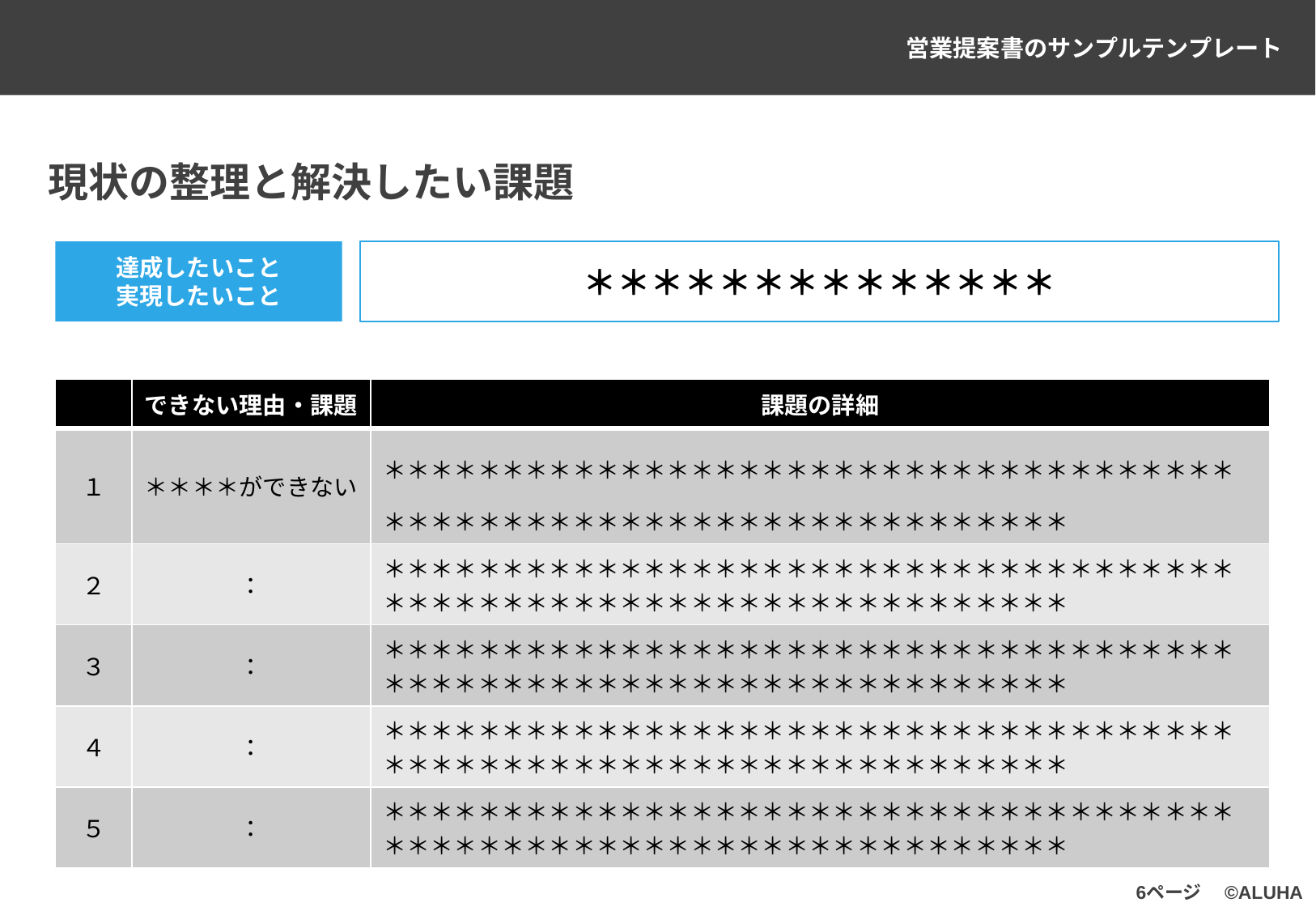

# 現状の整理と解決したい課題
達成したいこと
実現したいこと
＊＊＊＊＊＊＊＊＊＊＊＊＊＊
|  | できない理由・課題 | 課題の詳細 |
| --- | --- | --- |
| １ | ＊＊＊＊ができない | ＊＊＊＊＊＊＊＊＊＊＊＊＊＊＊＊＊＊＊＊＊＊＊＊＊＊＊＊＊＊＊＊＊＊＊＊＊＊＊＊＊＊＊＊＊＊＊＊＊＊＊＊＊＊＊＊＊＊＊＊＊＊＊＊＊ |
| ２ | ： | ＊＊＊＊＊＊＊＊＊＊＊＊＊＊＊＊＊＊＊＊＊＊＊＊＊＊＊＊＊＊＊＊＊＊＊＊＊＊＊＊＊＊＊＊＊＊＊＊＊＊＊＊＊＊＊＊＊＊＊＊＊＊＊＊＊ |
| ３ | ： | ＊＊＊＊＊＊＊＊＊＊＊＊＊＊＊＊＊＊＊＊＊＊＊＊＊＊＊＊＊＊＊＊＊＊＊＊＊＊＊＊＊＊＊＊＊＊＊＊＊＊＊＊＊＊＊＊＊＊＊＊＊＊＊＊＊ |
| ４ | ： | ＊＊＊＊＊＊＊＊＊＊＊＊＊＊＊＊＊＊＊＊＊＊＊＊＊＊＊＊＊＊＊＊＊＊＊＊＊＊＊＊＊＊＊＊＊＊＊＊＊＊＊＊＊＊＊＊＊＊＊＊＊＊＊＊＊ |
| ５ | ： | ＊＊＊＊＊＊＊＊＊＊＊＊＊＊＊＊＊＊＊＊＊＊＊＊＊＊＊＊＊＊＊＊＊＊＊＊＊＊＊＊＊＊＊＊＊＊＊＊＊＊＊＊＊＊＊＊＊＊＊＊＊＊＊＊＊ |